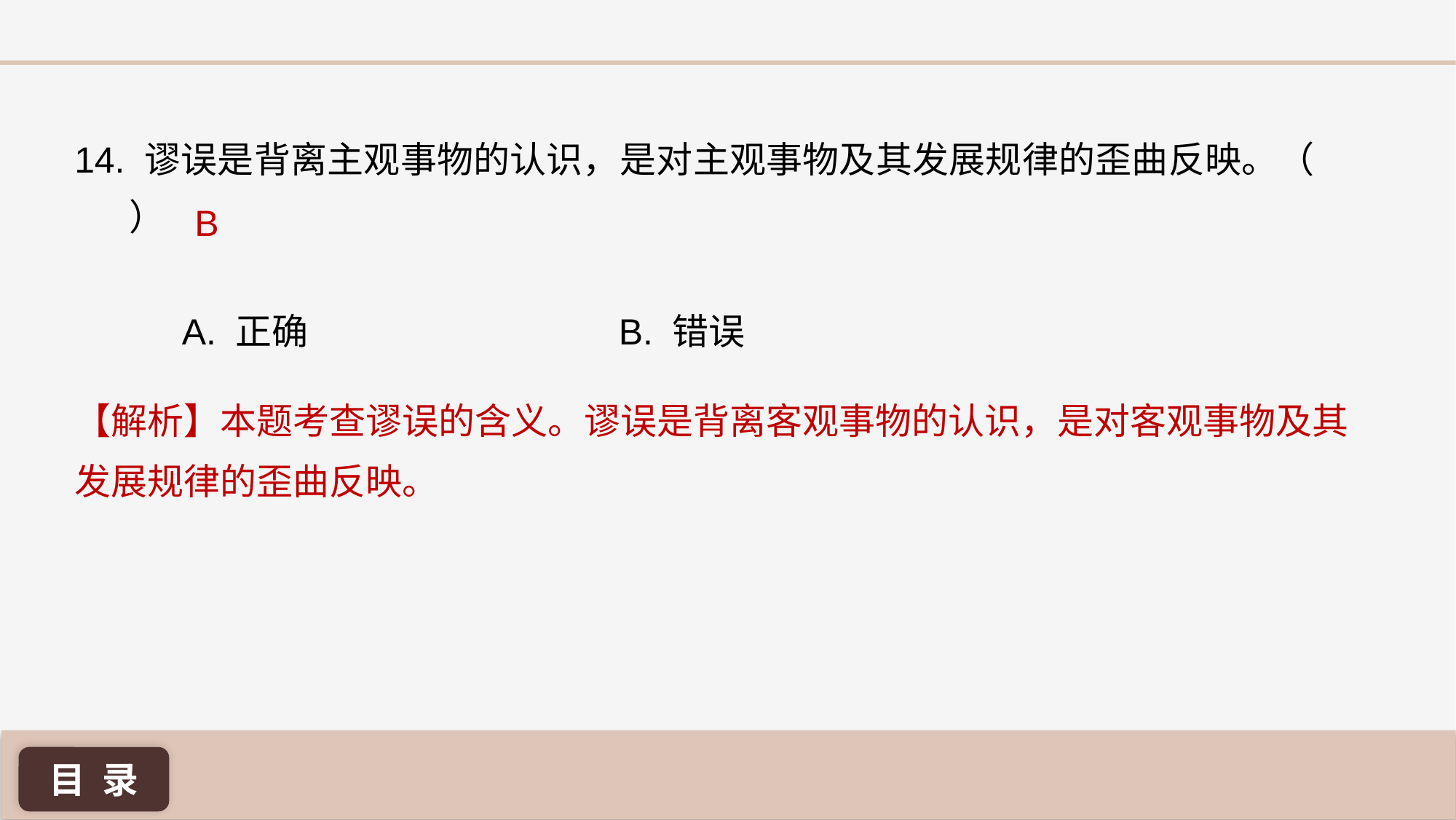

14. 谬误是背离主观事物的认识，是对主观事物及其发展规律的歪曲反映。（        ）
B
A. 正确 			B. 错误
【解析】本题考查谬误的含义。谬误是背离客观事物的认识，是对客观事物及其发展规律的歪曲反映。